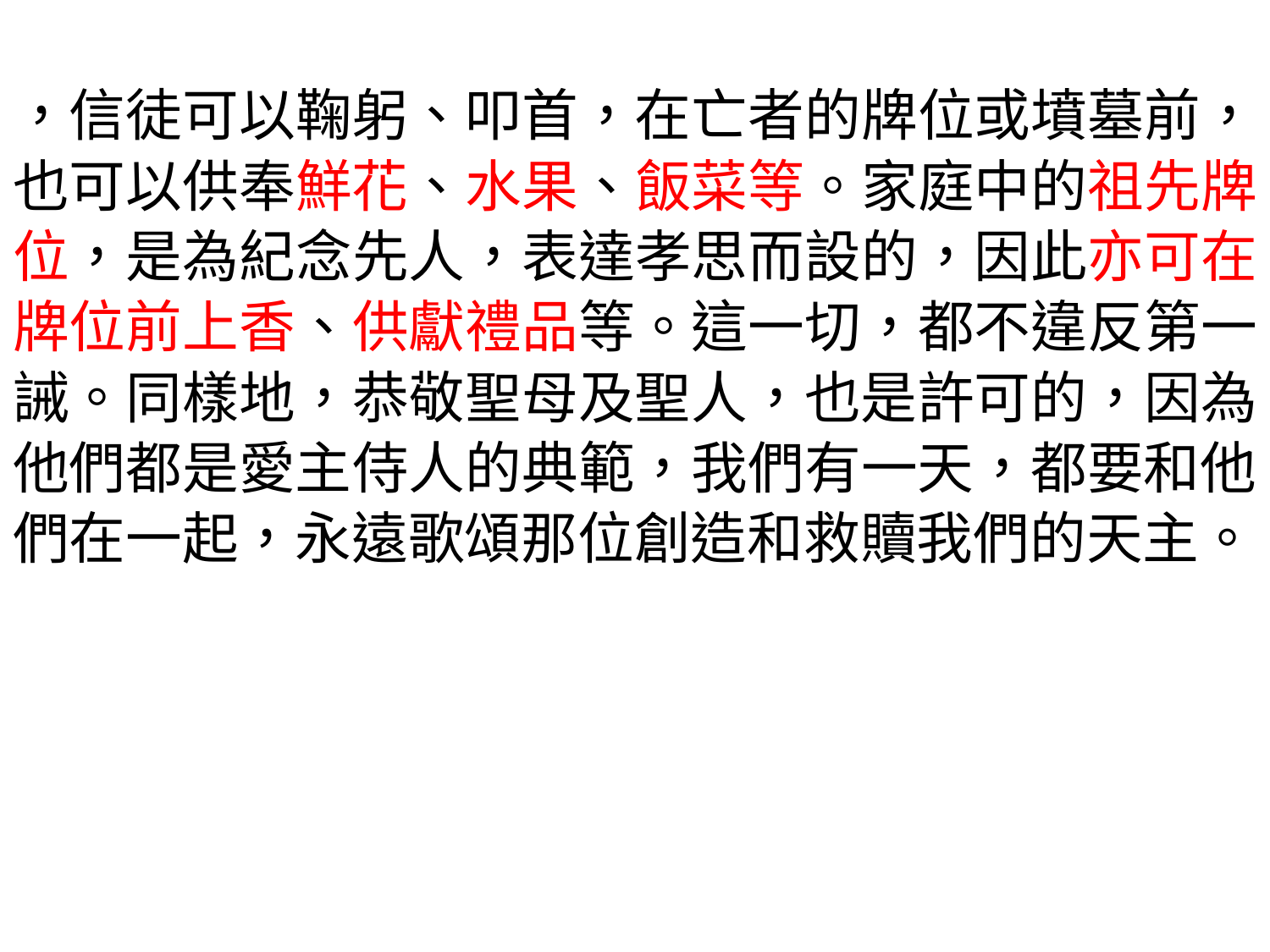

，信徒可以鞠躬、叩首，在亡者的牌位或墳墓前，也可以供奉鮮花、水果、飯菜等。家庭中的祖先牌位，是為紀念先人，表達孝思而設的，因此亦可在牌位前上香、供獻禮品等。這一切，都不違反第一誡。同樣地，恭敬聖母及聖人，也是許可的，因為他們都是愛主侍人的典範，我們有一天，都要和他們在一起，永遠歌頌那位創造和救贖我們的天主。